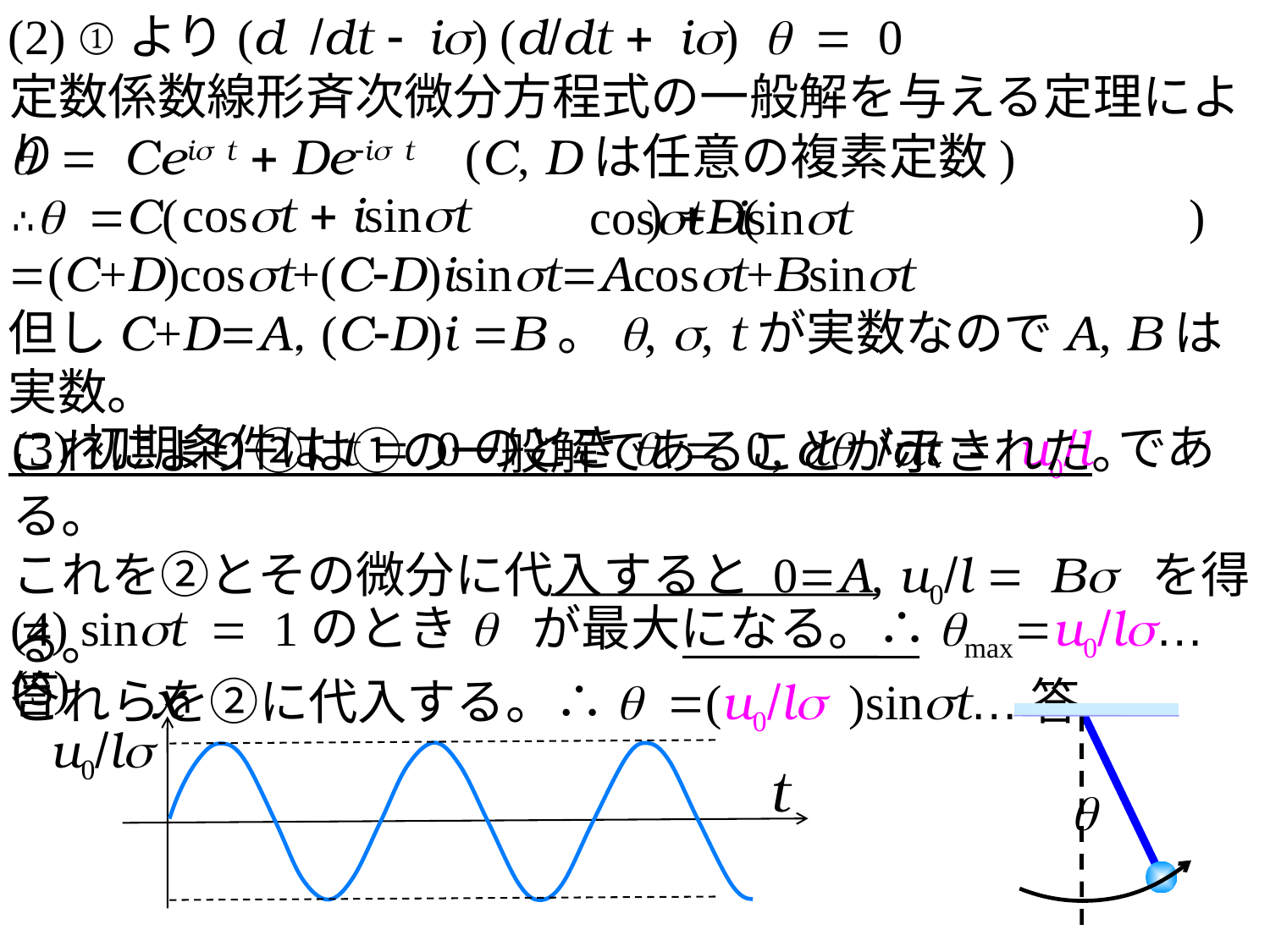

(2) ①より(d /dt − iσ) (d/dt + iσ) θ = 0
定数係数線形斉次微分方程式の一般解を与える定理により
θ = Ceiσ t + De−iσ t　(C, Dは任意の複素定数)
cosσt + isinσt
∴θ =C(　　　　　　　　　) +D( 　　　　　　　　)
cosσt −isinσt
=(C+D)cosσt+(C−D)isinσt=Acosσt+Bsinσt
但しC+D=A, (C−D)i =B。θ, σ, tが実数なのでA, Bは実数。
これにより②は①の一般解であることが示された。
(3)初期条件はt = 0のときθ = 0, dθ /dt = u0/l である。
これを②とその微分に代入すると 0=A, u0/l = Bσ を得る。
これらを②に代入する。∴θ =(u0/lσ )sinσt…答

(4) sinσt = 1のときθ が最大になる。∴θmax=u0/lσ…答

(5)
x

t

θ

u0/lσ